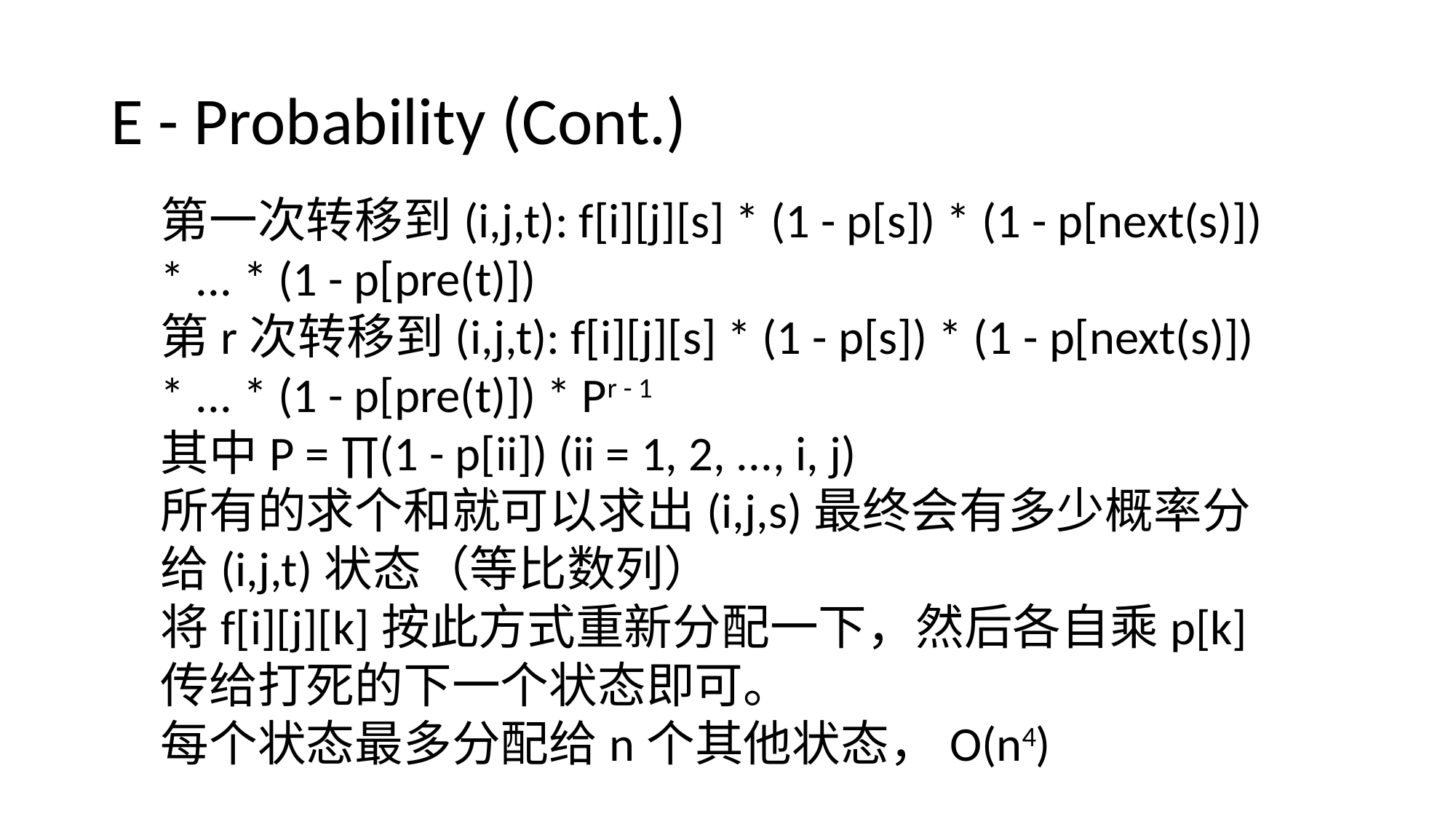

# E - Probability (Cont.)
第一次转移到(i,j,t): f[i][j][s] * (1 - p[s]) * (1 - p[next(s)]) * ... * (1 - p[pre(t)])
第r次转移到(i,j,t): f[i][j][s] * (1 - p[s]) * (1 - p[next(s)]) * ... * (1 - p[pre(t)]) * Pr - 1
其中P = ∏(1 - p[ii]) (ii = 1, 2, ..., i, j)
所有的求个和就可以求出(i,j,s)最终会有多少概率分给(i,j,t)状态（等比数列）
将f[i][j][k]按此方式重新分配一下，然后各自乘p[k]传给打死的下一个状态即可。
每个状态最多分配给n个其他状态，O(n4)